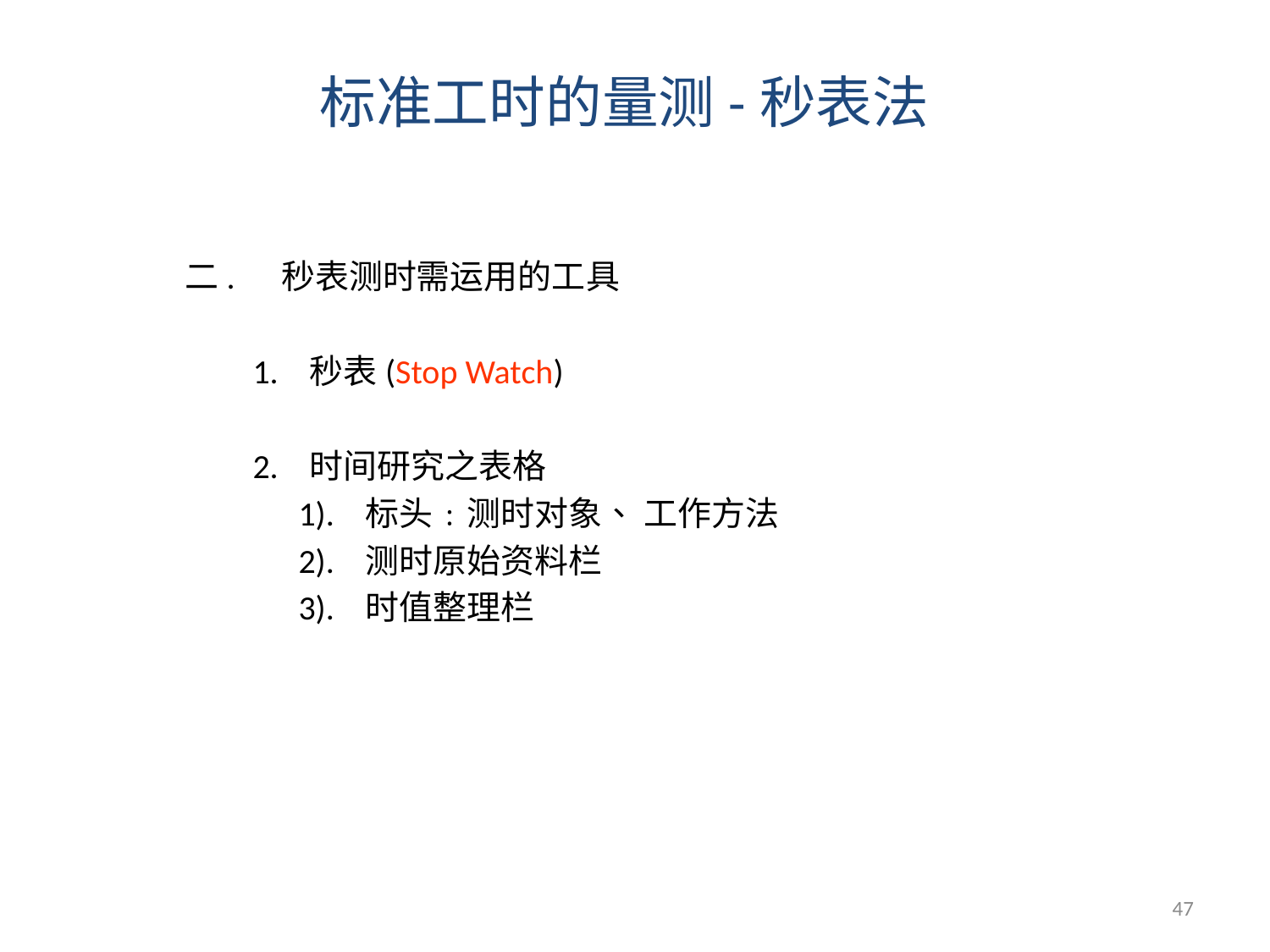

# 标准工时的量测-秒表法
         二.     秒表测时需运用的工具

                   1.   秒表(Stop Watch)

                   2.   时间研究之表格
                         1).   标头﹕测时对象、 工作方法
                         2).   测时原始资料栏
                         3).   时值整理栏

47